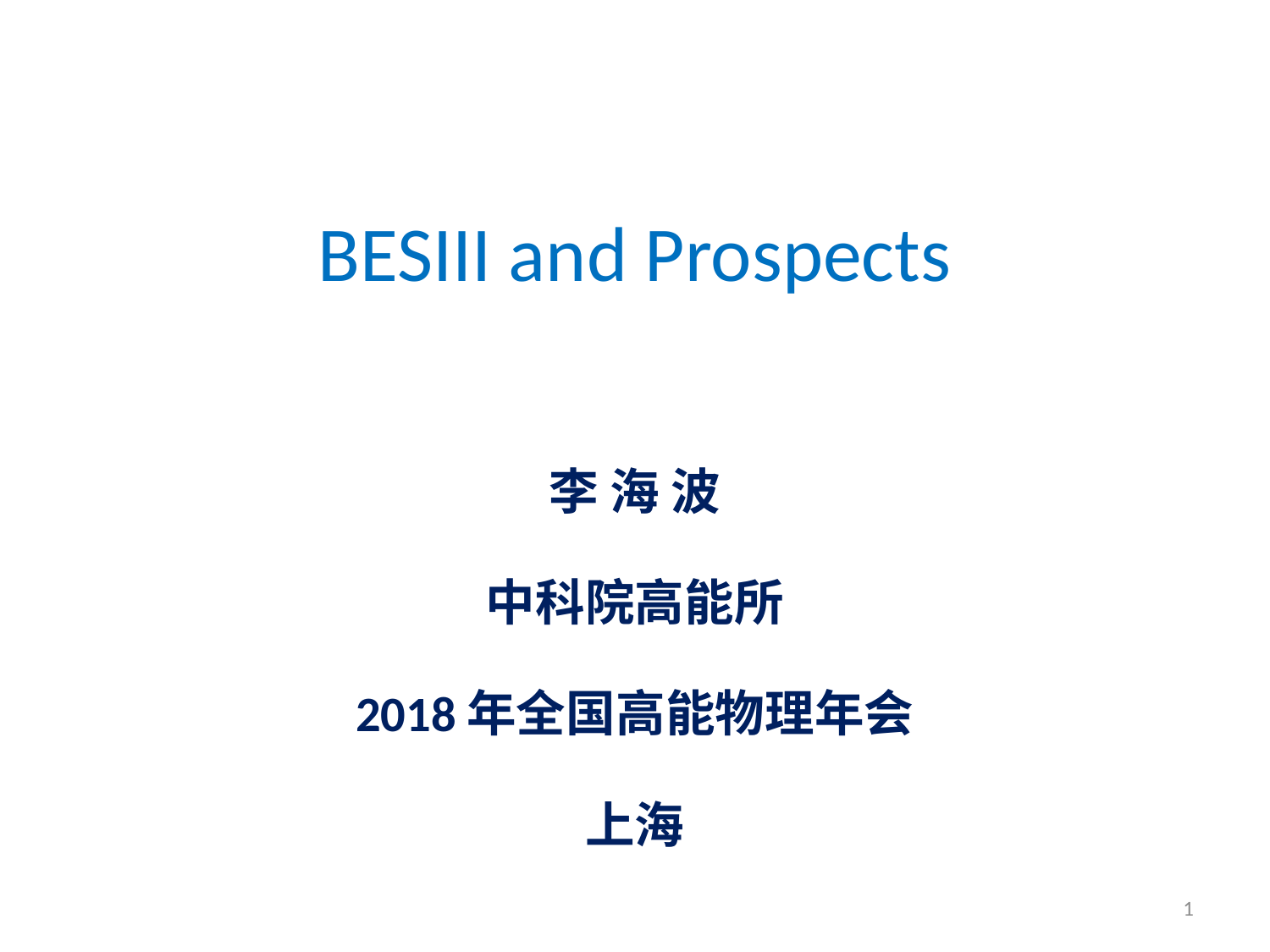

# BESIII and Prospects
李 海 波
中科院高能所
2018年全国高能物理年会
上海
1